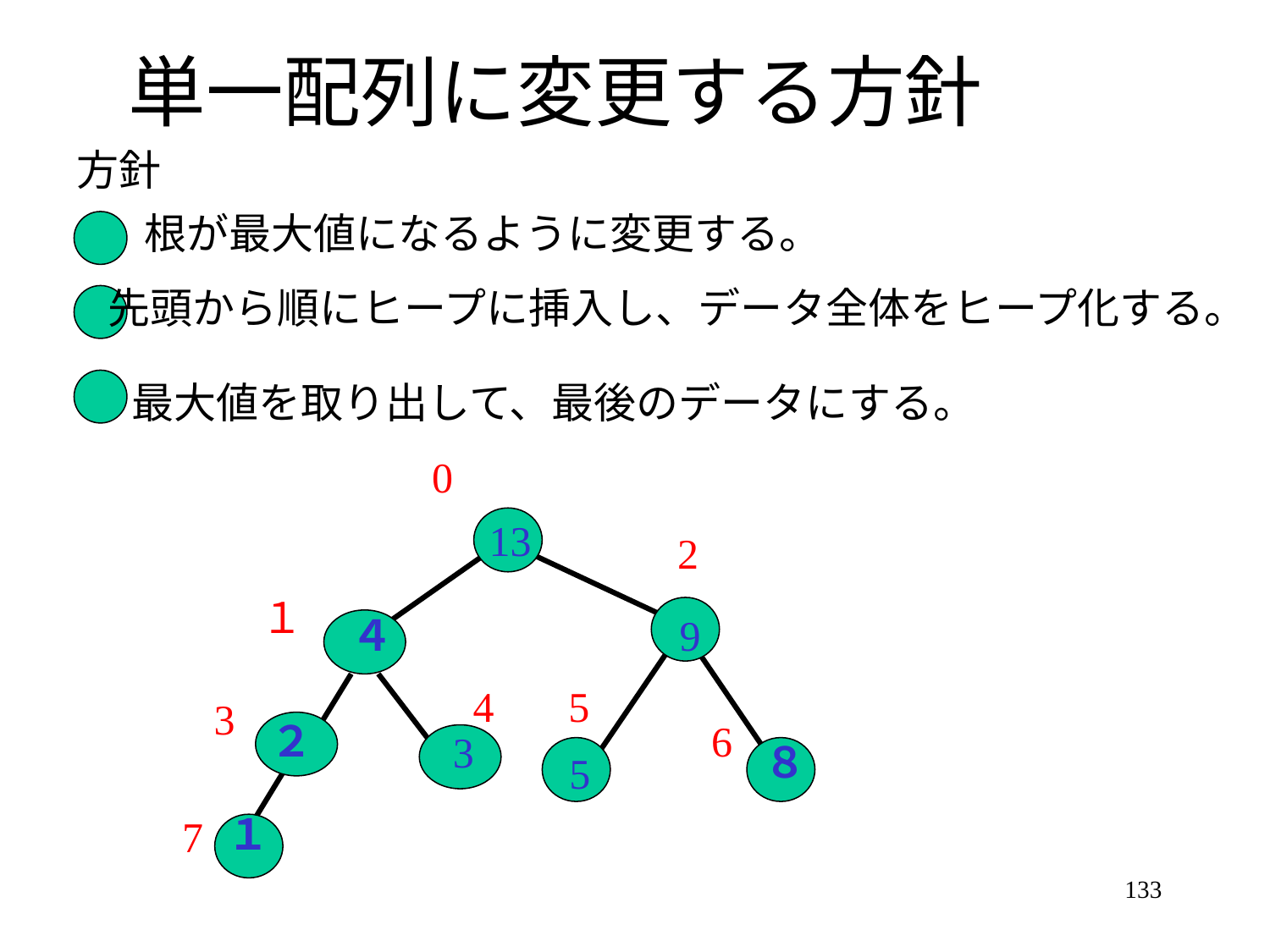

# 単一配列に変更する方針
方針
根が最大値になるように変更する。

先頭から順にヒープに挿入し、データ全体をヒープ化する。

最大値を取り出して、最後のデータにする。
0
13

2

１

４
9

4
5
3
２
6

3

８

5

１
7

133